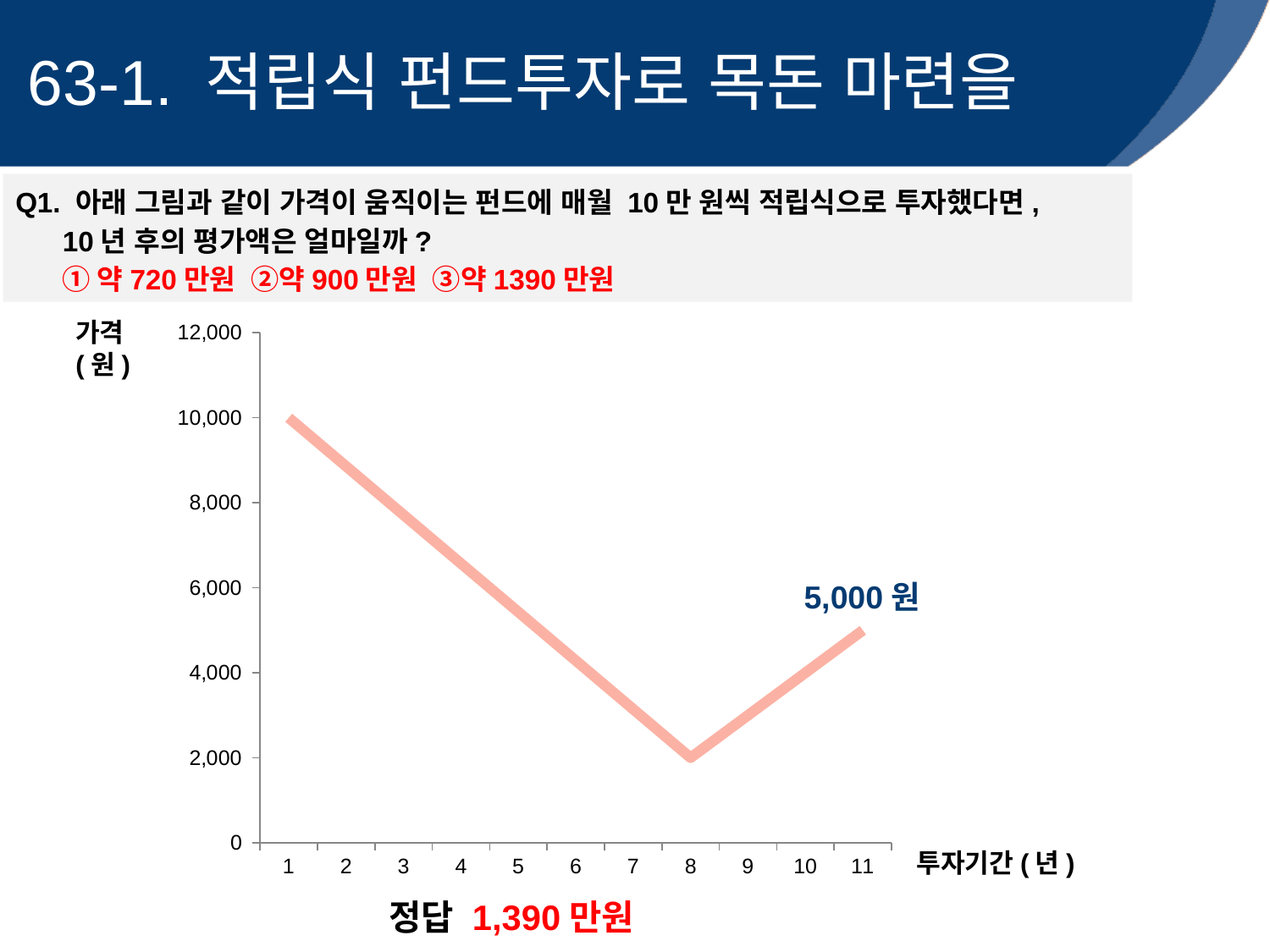

63-1. 적립식 펀드투자로 목돈 마련을
Q1. 아래 그림과 같이 가격이 움직이는 펀드에 매월 10만 원씩 적립식으로 투자했다면,
      10년 후의 평가액은 얼마일까?
      ①약720만원  ②약900만원  ③약1390만원
가격(원)

### Chart

| Category | 가격 |
|---|---|
투자기간(년)
5,000원
정답 1,390만원